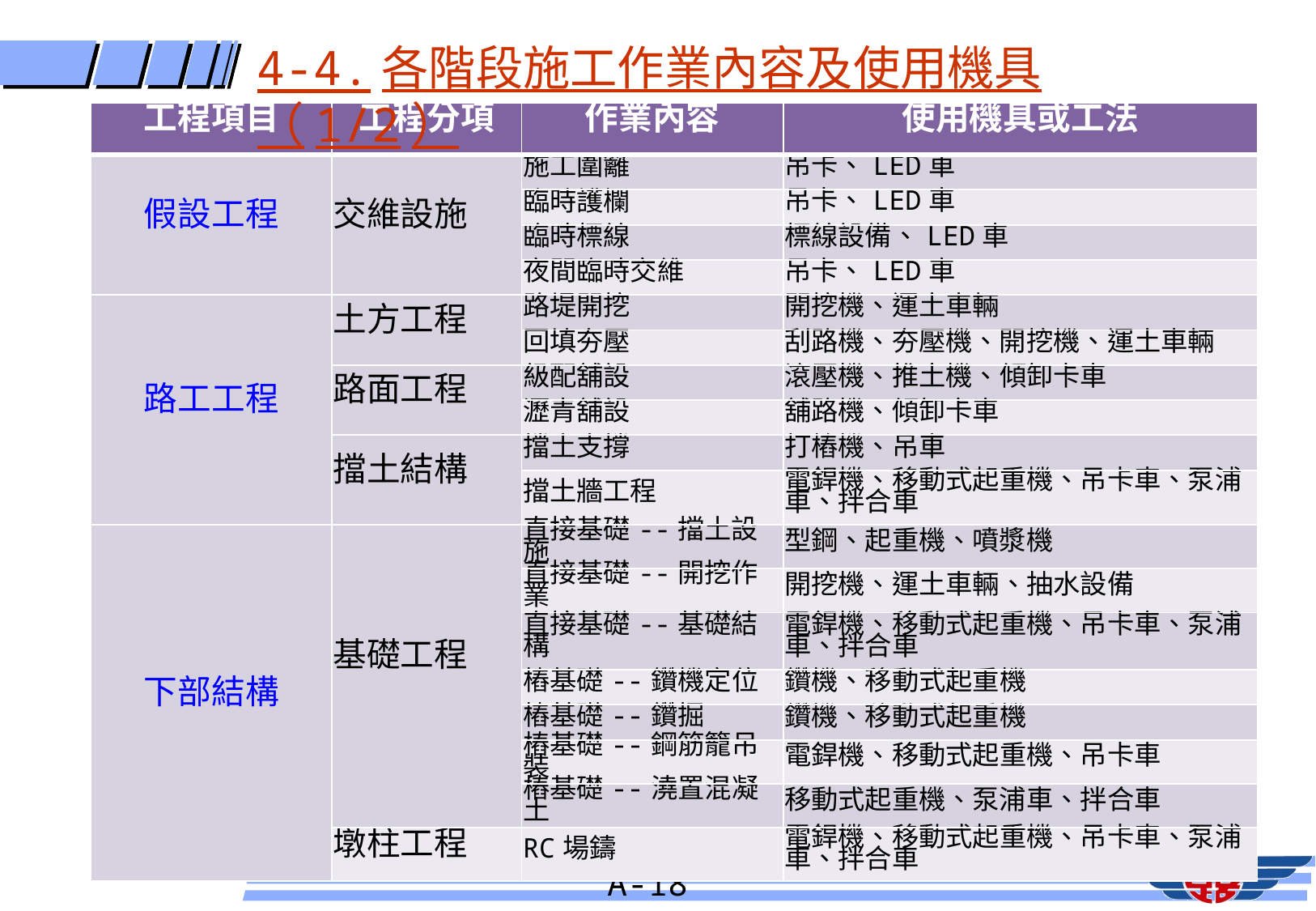

4-4.各階段施工作業內容及使用機具（1/2）
| 工程項目 | 工程分項 | 作業內容 | 使用機具或工法 |
| --- | --- | --- | --- |
| 假設工程 | 交維設施 | 施工圍籬 | 吊卡、LED車 |
|  |  | 臨時護欄 | 吊卡、LED車 |
|  |  | 臨時標線 | 標線設備、LED車 |
|  |  | 夜間臨時交維 | 吊卡、LED車 |
| 路工工程 | 土方工程 | 路堤開挖 | 開挖機、運土車輛 |
|  |  | 回填夯壓 | 刮路機、夯壓機、開挖機、運土車輛 |
|  | 路面工程 | 級配舖設 | 滾壓機、推土機、傾卸卡車 |
|  |  | 瀝青舖設 | 舖路機、傾卸卡車 |
|  | 擋土結構 | 擋土支撐 | 打樁機、吊車 |
|  |  | 擋土牆工程 | 電銲機、移動式起重機、吊卡車、泵浦車、拌合車 |
| 下部結構 | 基礎工程 | 直接基礎--擋土設施 | 型鋼、起重機、噴漿機 |
|  |  | 直接基礎--開挖作業 | 開挖機、運土車輛、抽水設備 |
|  |  | 直接基礎--基礎結構 | 電銲機、移動式起重機、吊卡車、泵浦車、拌合車 |
|  |  | 樁基礎--鑽機定位 | 鑽機、移動式起重機 |
|  |  | 樁基礎--鑽掘 | 鑽機、移動式起重機 |
|  |  | 樁基礎--鋼筋籠吊裝 | 電銲機、移動式起重機、吊卡車 |
|  |  | 樁基礎--澆置混凝土 | 移動式起重機、泵浦車、拌合車 |
|  | 墩柱工程 | RC場鑄 | 電銲機、移動式起重機、吊卡車、泵浦車、拌合車 |